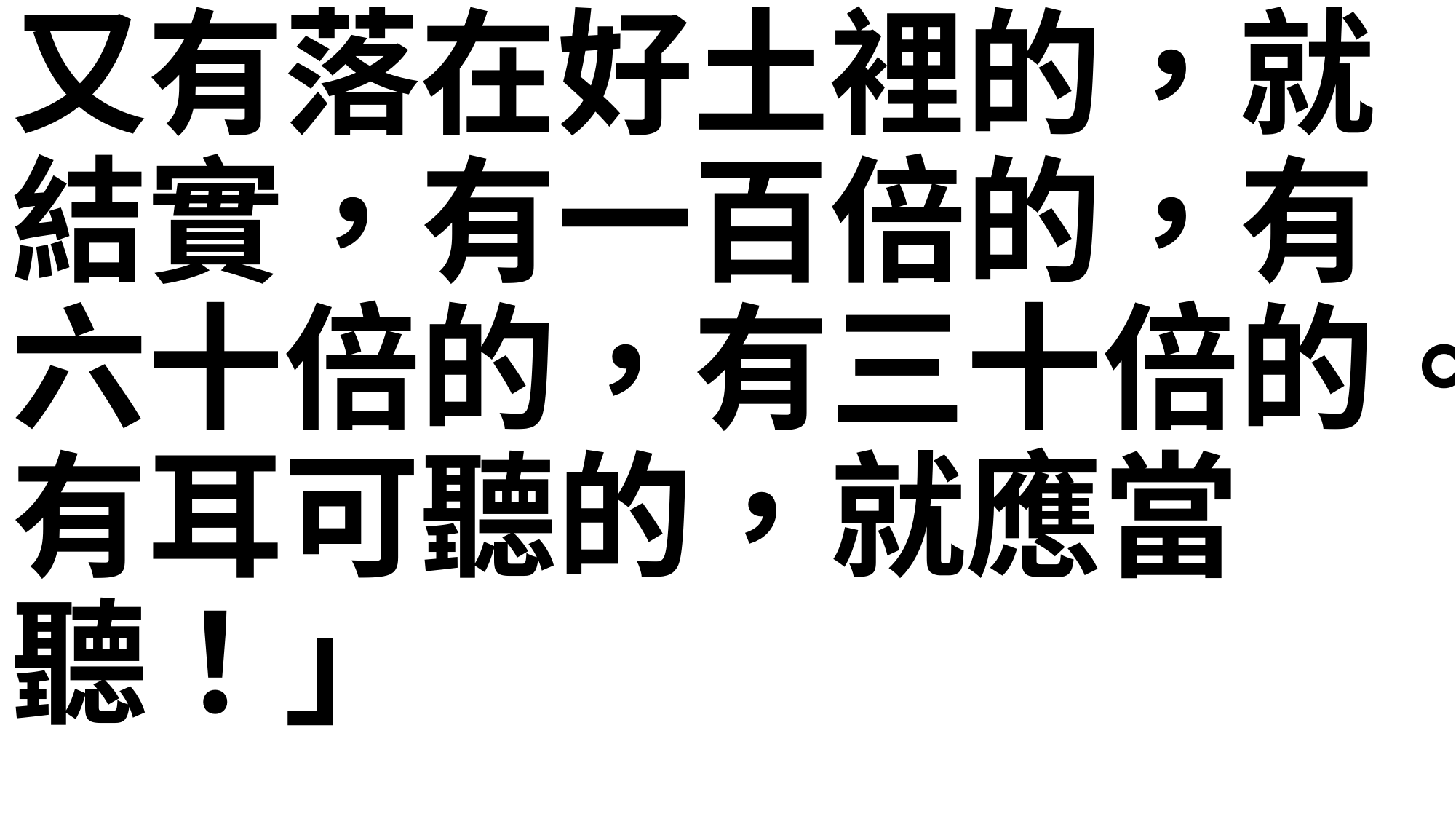

又有落在好土裡的，就結實，有一百倍的，有六十倍的，有三十倍的。有耳可聽的，就應當聽！」